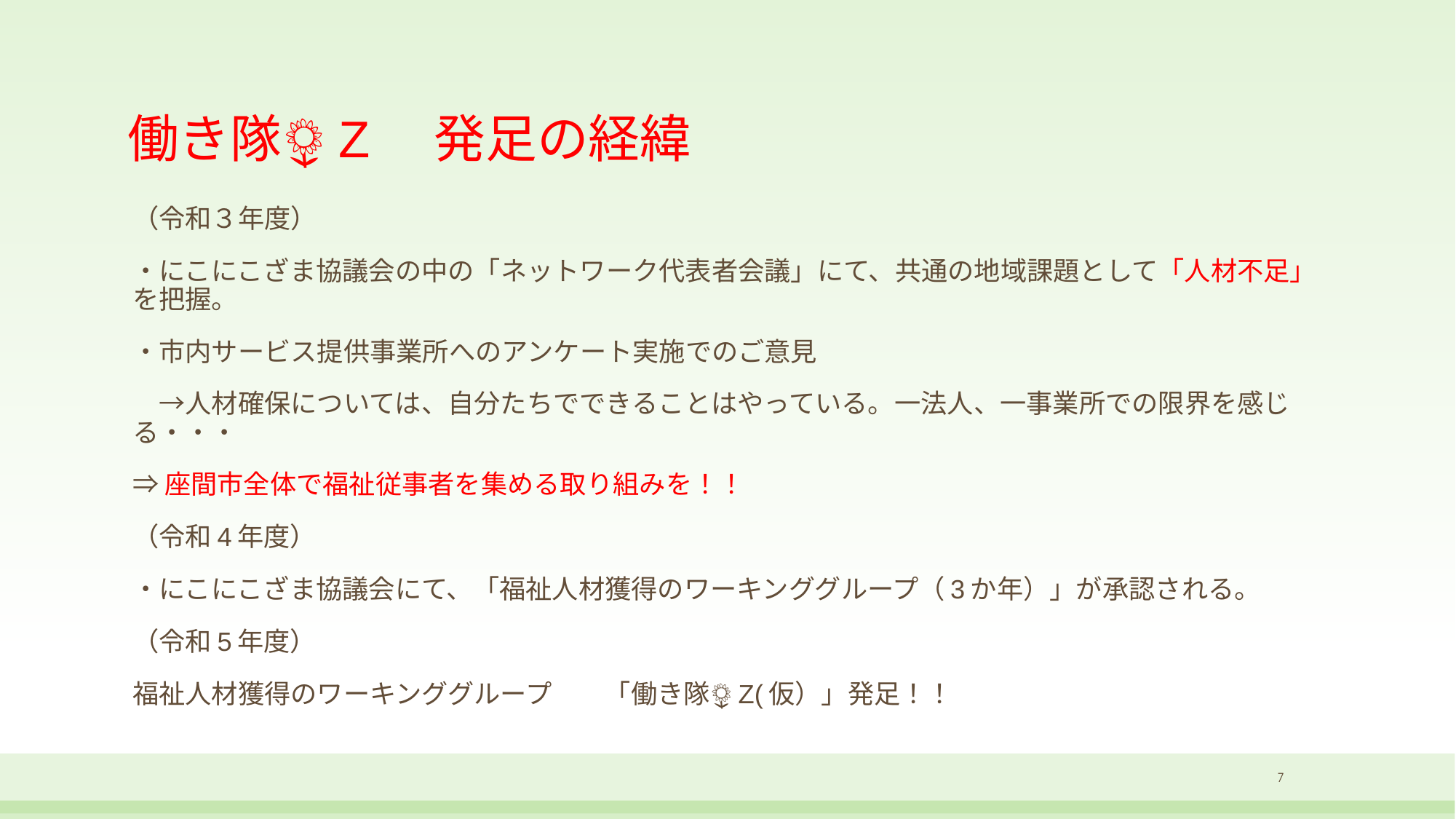

# 働き隊🌻Z　発足の経緯
（令和３年度）
・にこにこざま協議会の中の「ネットワーク代表者会議」にて、共通の地域課題として「人材不足」を把握。
・市内サービス提供事業所へのアンケート実施でのご意見
　→人材確保については、自分たちでできることはやっている。一法人、一事業所での限界を感じる・・・
⇒座間市全体で福祉従事者を集める取り組みを！！
（令和4年度）
・にこにこざま協議会にて、「福祉人材獲得のワーキンググループ（3か年）」が承認される。
（令和5年度）
福祉人材獲得のワーキンググループ　　「働き隊🌻Z(仮）」発足！！

7